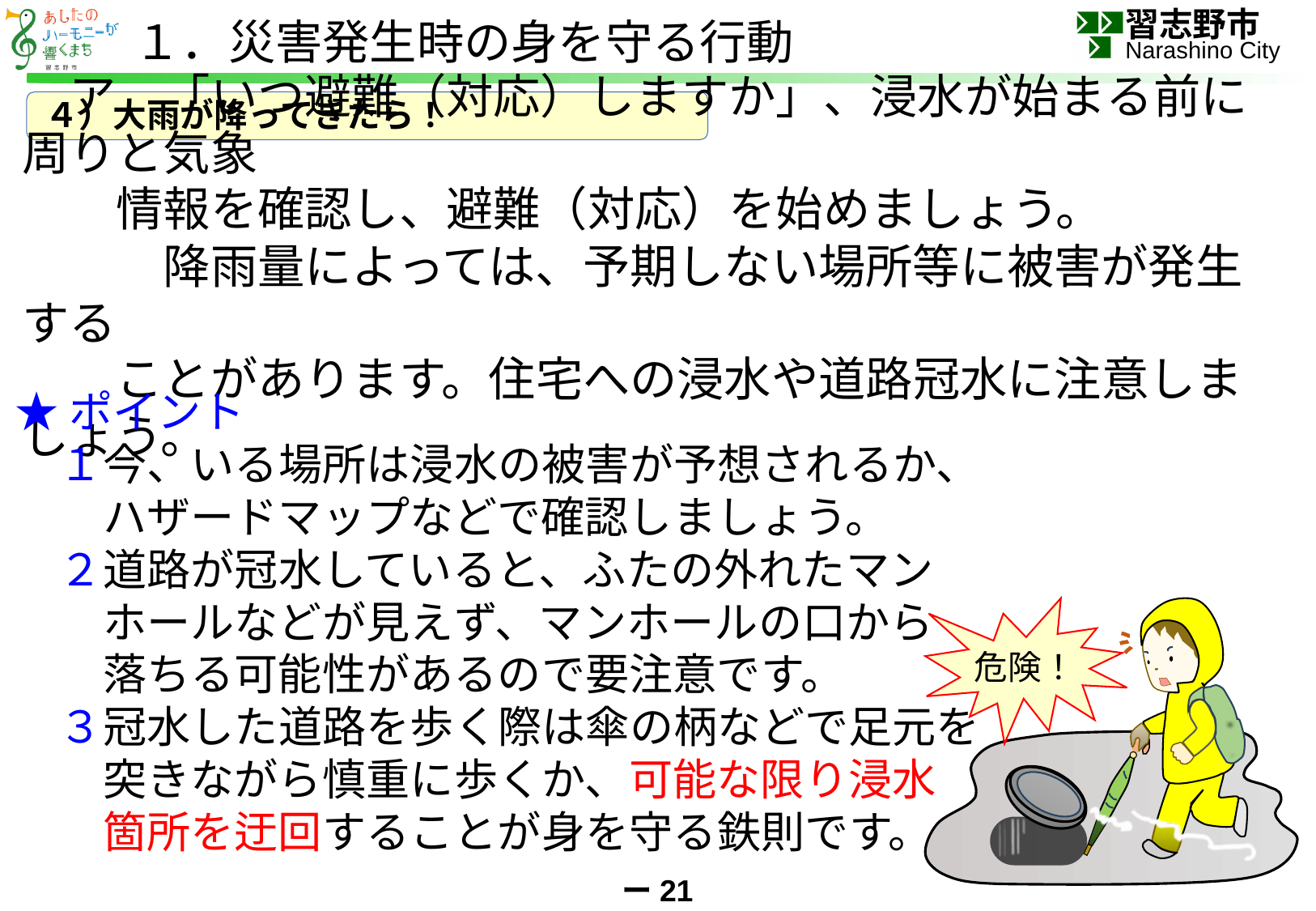

１．災害発生時の身を守る行動
４）大雨が降ってきたら！
　ア　「いつ避難（対応）しますか」、浸水が始まる前に周りと気象
　　情報を確認し、避難（対応）を始めましょう。
　　　降雨量によっては、予期しない場所等に被害が発生する
　　ことがあります。住宅への浸水や道路冠水に注意しましょう。
★ポイント
　１今、いる場所は浸水の被害が予想されるか、
　　ハザードマップなどで確認しましょう。
　２道路が冠水していると、ふたの外れたマン
　　ホールなどが見えず、マンホールの口から
　　落ちる可能性があるので要注意です。
　３冠水した道路を歩く際は傘の柄などで足元を
　　突きながら慎重に歩くか、可能な限り浸水
　　箇所を迂回することが身を守る鉄則です。
危険！

ー21ー